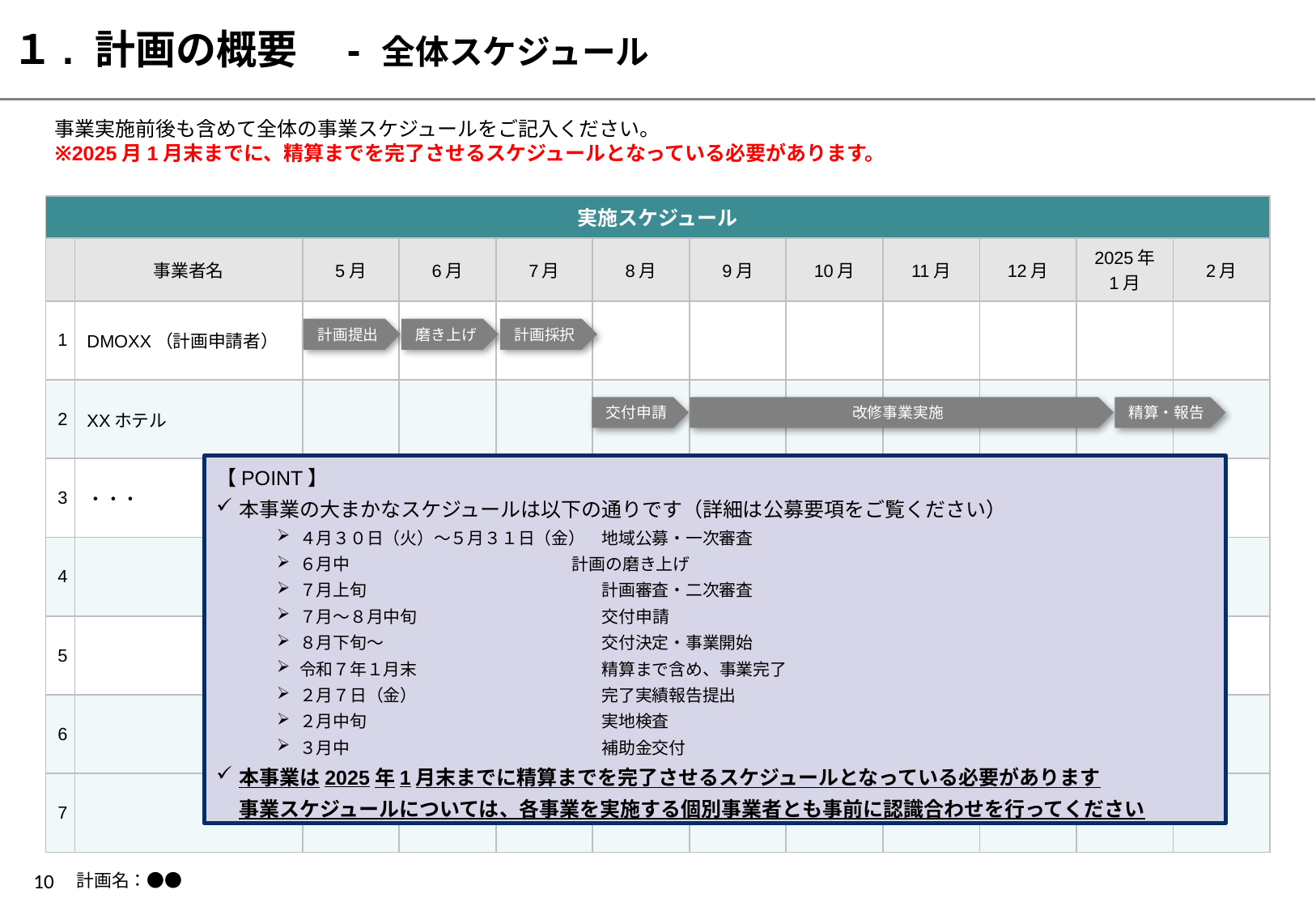

１. 計画の概要　- 全体スケジュール
事業実施前後も含めて全体の事業スケジュールをご記入ください。
※2025月1月末までに、精算までを完了させるスケジュールとなっている必要があります。
| 実施スケジュール |  |  |  |  |  |  |  |  |  |  |  |
| --- | --- | --- | --- | --- | --- | --- | --- | --- | --- | --- | --- |
|  | 事業者名 | 5月 | 6月 | 7月 | 8月 | 9月 | 10月 | 11月 | 12月 | 2025年 1月 | 2月 |
| 1 | DMOXX（計画申請者） |  |  |  |  |  |  |  |  |  |  |
| 2 | XXホテル |  |  |  |  |  |  |  |  |  |  |
| 3 | ・・・ |  |  |  |  |  |  |  |  |  |  |
| 4 |  |  |  |  |  |  |  |  |  |  |  |
| 5 |  |  |  |  |  |  |  |  |  |  |  |
| 6 |  |  |  |  |  |  |  |  |  |  |  |
| 7 |  |  |  |  |  |  |  |  |  |  |  |
計画提出
磨き上げ
計画採択
交付申請
改修事業実施
精算・報告
【POINT】
本事業の大まかなスケジュールは以下の通りです（詳細は公募要項をご覧ください）
４月３０日（火）～５月３１日（金）　地域公募・一次審査
６月中	　　　　　　　　　計画の磨き上げ
７月上旬　　　　　　　　　　　　　　計画審査・二次審査
７月～８月中旬　　　　　　　　　　　交付申請
８月下旬～　　　　　　　　　　　　　交付決定・事業開始
令和７年１月末　　　　　　　　　　　精算まで含め、事業完了
２月７日（金）　　　　　　　　　　　完了実績報告提出
２月中旬　　　　　　　　　　　　　　実地検査
３月中　　　　　　　　　　　　　　　補助金交付
本事業は2025年1月末までに精算までを完了させるスケジュールとなっている必要があります
事業スケジュールについては、各事業を実施する個別事業者とも事前に認識合わせを行ってください
計画名：●●
10